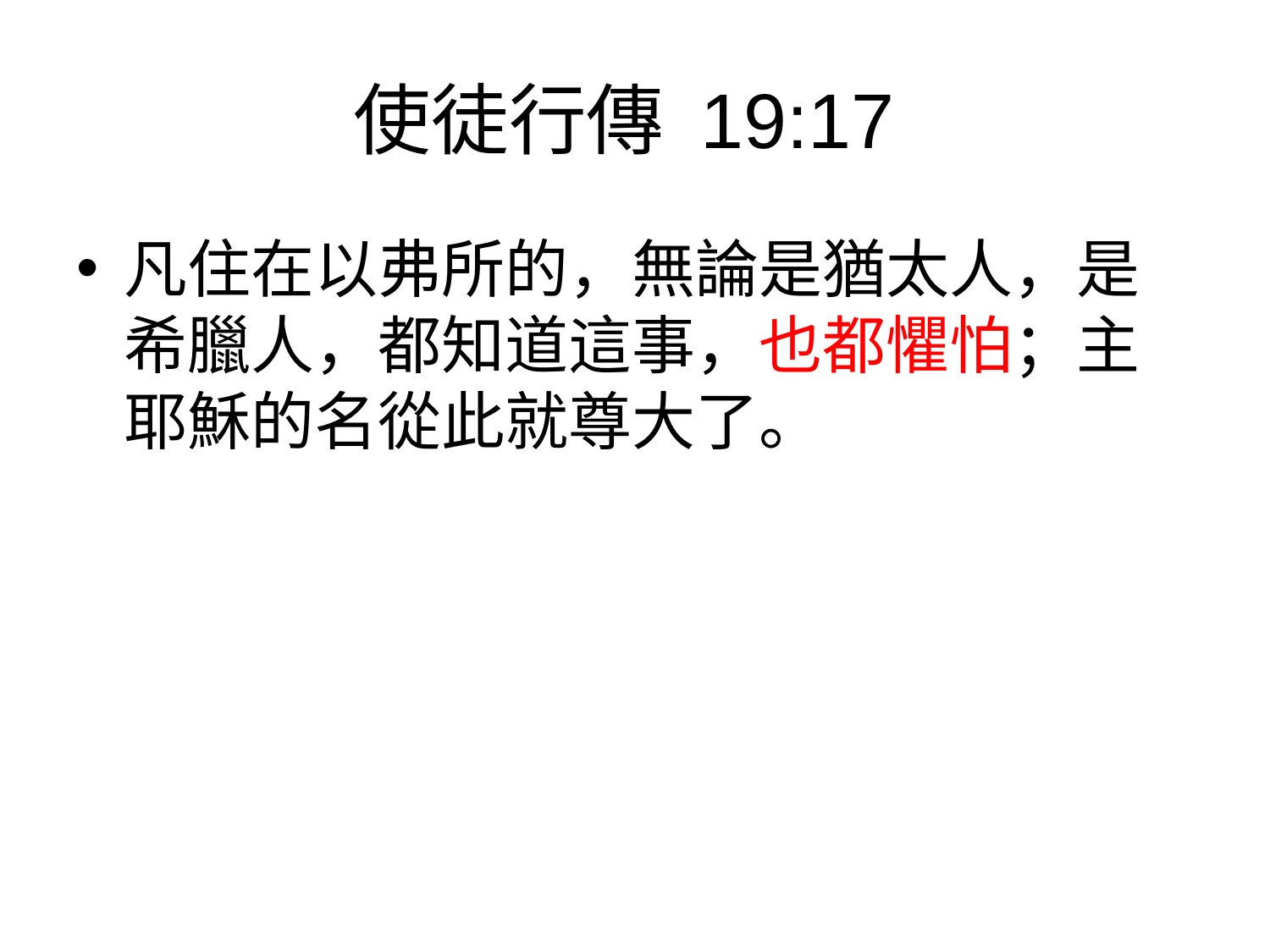

# 使徒行傳‬ 19:17
凡住在以弗所的，無論是猶太人，是 希臘人，都知道這事，也都懼怕；主耶穌的名從此就尊大了。